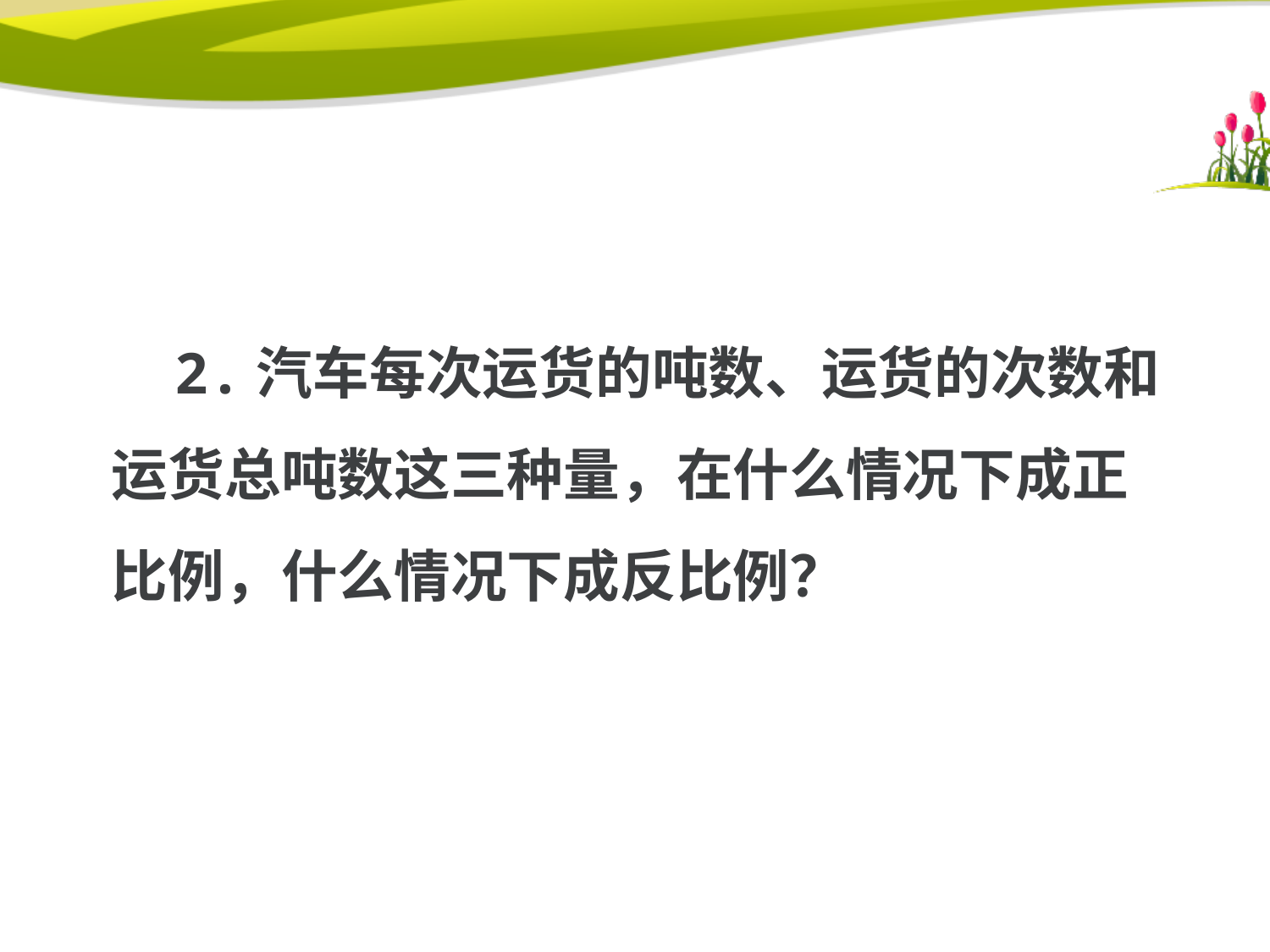

2.汽车每次运货的吨数、运货的次数和运货总吨数这三种量，在什么情况下成正比例，什么情况下成反比例？